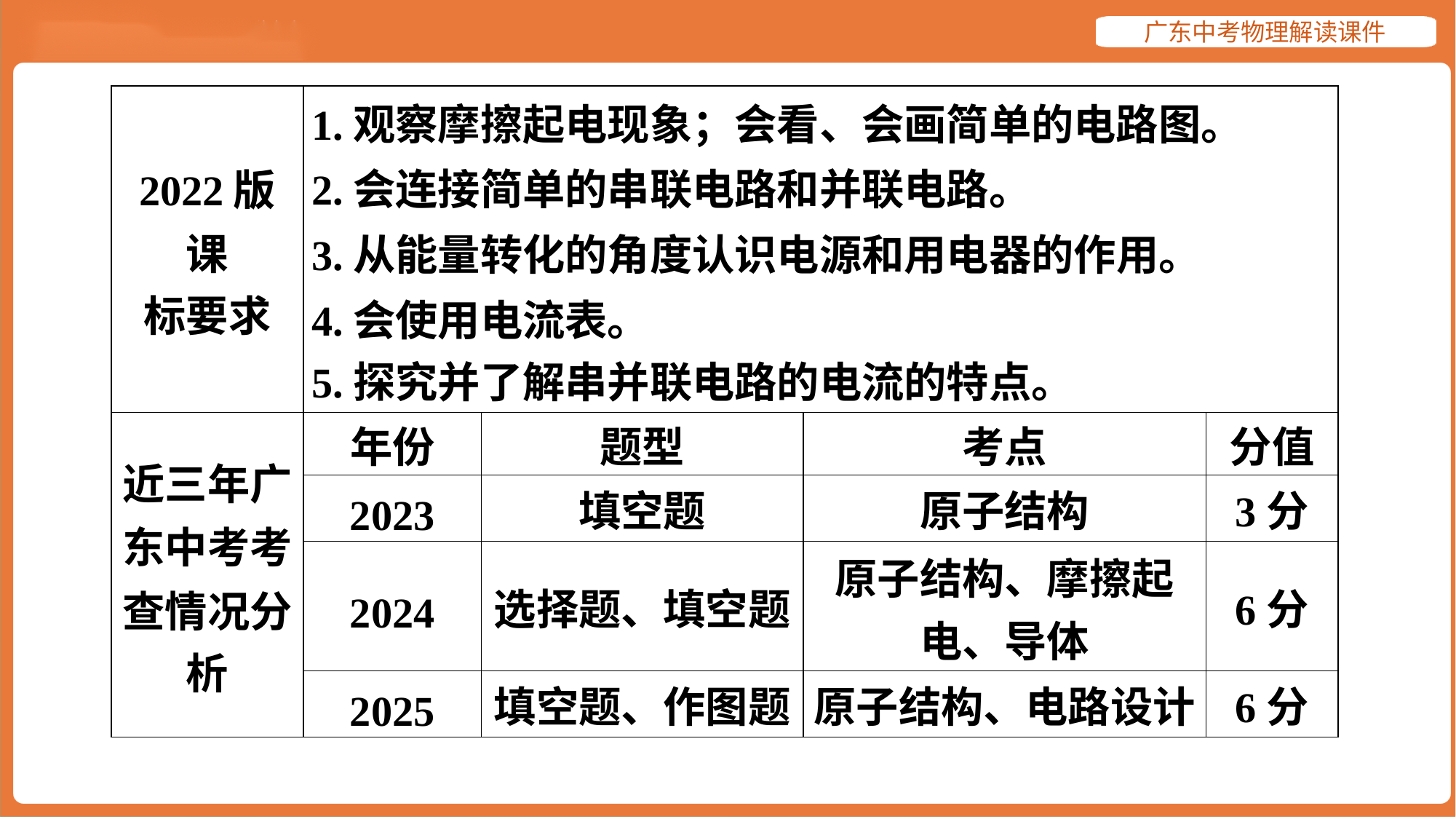

| 2022版课 标要求 | 1.观察摩擦起电现象；会看、会画简单的电路图。 2.会连接简单的串联电路和并联电路。 3.从能量转化的角度认识电源和用电器的作用。 4.会使用电流表。 5.探究并了解串并联电路的电流的特点。 |  |  |  |
| --- | --- | --- | --- | --- |
| 近三年广 东中考考 查情况分 析 | 年份 | 题型 | 考点 | 分值 |
|  | 2023 | 填空题 | 原子结构 | 3分 |
|  | 2024 | 选择题、填空题 | 原子结构、摩擦起 电、导体 | 6分 |
|  | 2025 | 填空题、作图题 | 原子结构、电路设计 | 6分 |